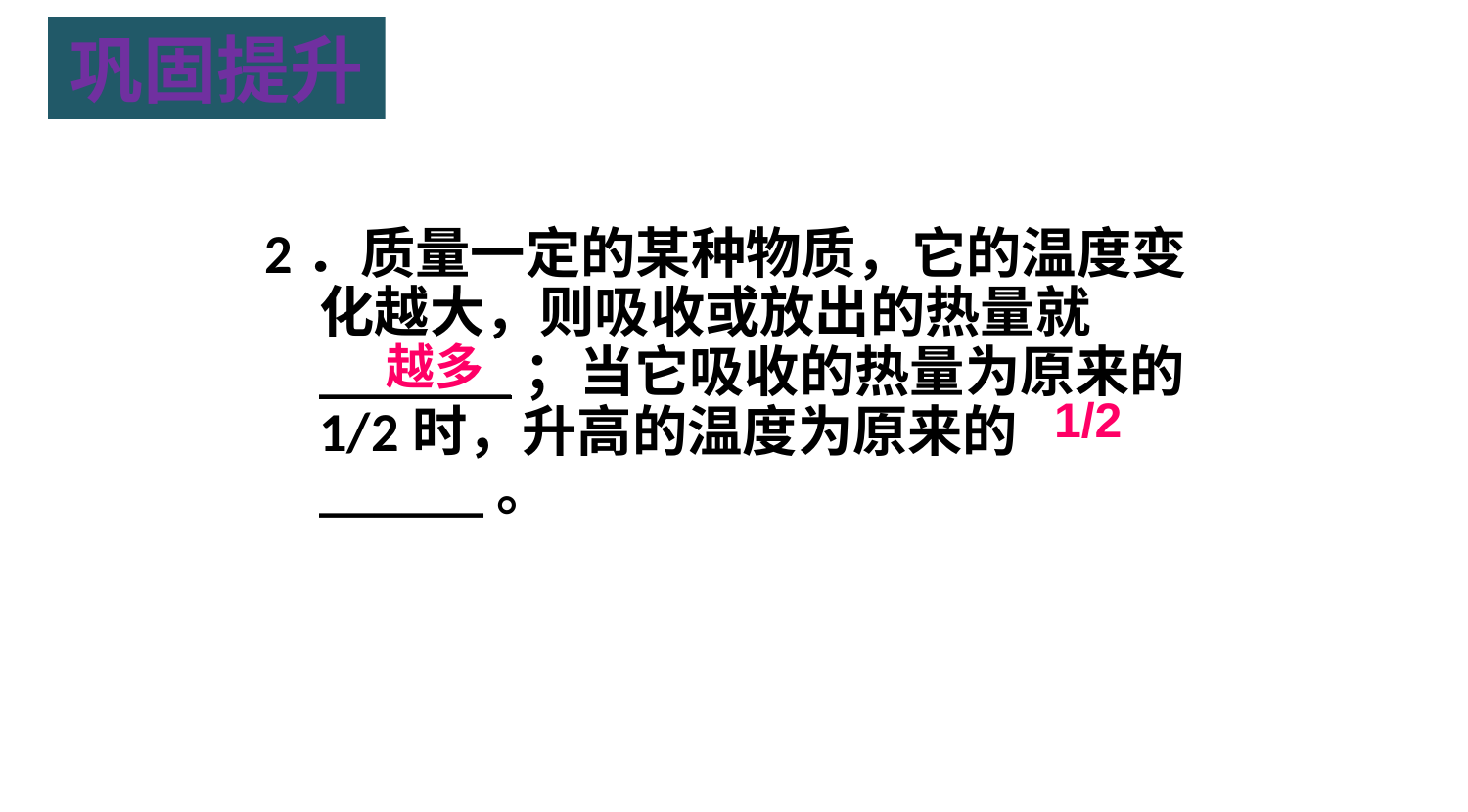

巩固提升

2．质量一定的某种物质，它的温度变化越大，则吸收或放出的热量就_______；当它吸收的热量为原来的1/2时，升高的温度为原来的______。
越多
1/2